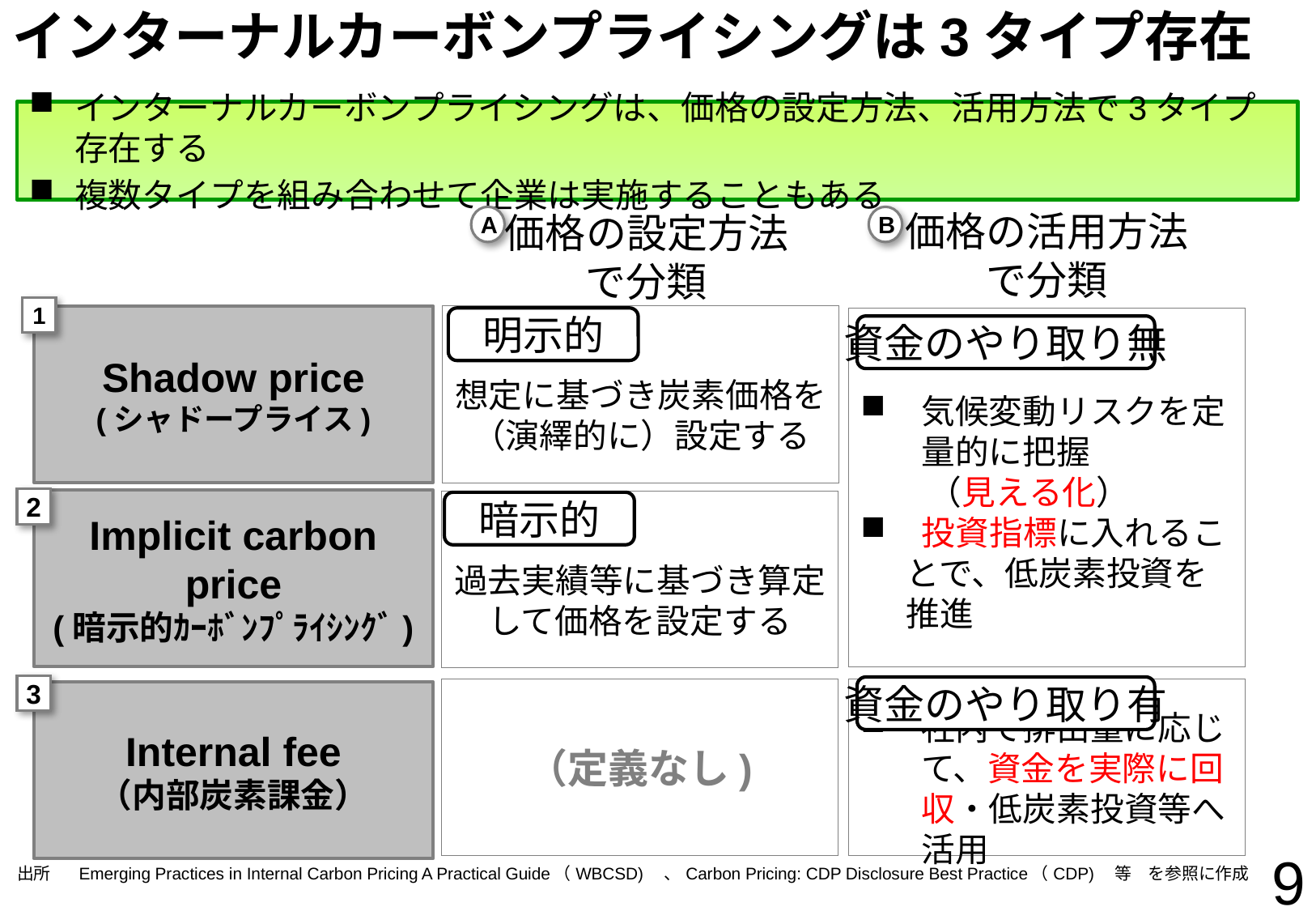

# インターナルカーボンプライシングは3タイプ存在
インターナルカーボンプライシングは、価格の設定方法、活用方法で3タイプ存在する
複数タイプを組み合わせて企業は実施することもある
価格の活用方法
で分類
価格の設定方法
で分類
A
B
1
Shadow price
(シャドープライス)

想定に基づき炭素価格を（演繹的に）設定する
明示的

気候変動リスクを定量的に把握
　　（見える化）
 投資指標に入れることで、低炭素投資を推進
資金のやり取り無
2
Implicit carbon price
(暗示的ｶｰﾎﾞﾝﾌﾟﾗｲｼﾝｸﾞ)

過去実績等に基づき算定して価格を設定する
暗示的
3
資金のやり取り有
（定義なし)

社内で排出量に応じて、資金を実際に回収・低炭素投資等へ活用
Internal fee
（内部炭素課金）
9
| 出所 | Emerging Practices in Internal Carbon Pricing A Practical Guide（WBCSD)　、Carbon Pricing: CDP Disclosure Best Practice（CDP)　等　を参照に作成 |
| --- | --- |